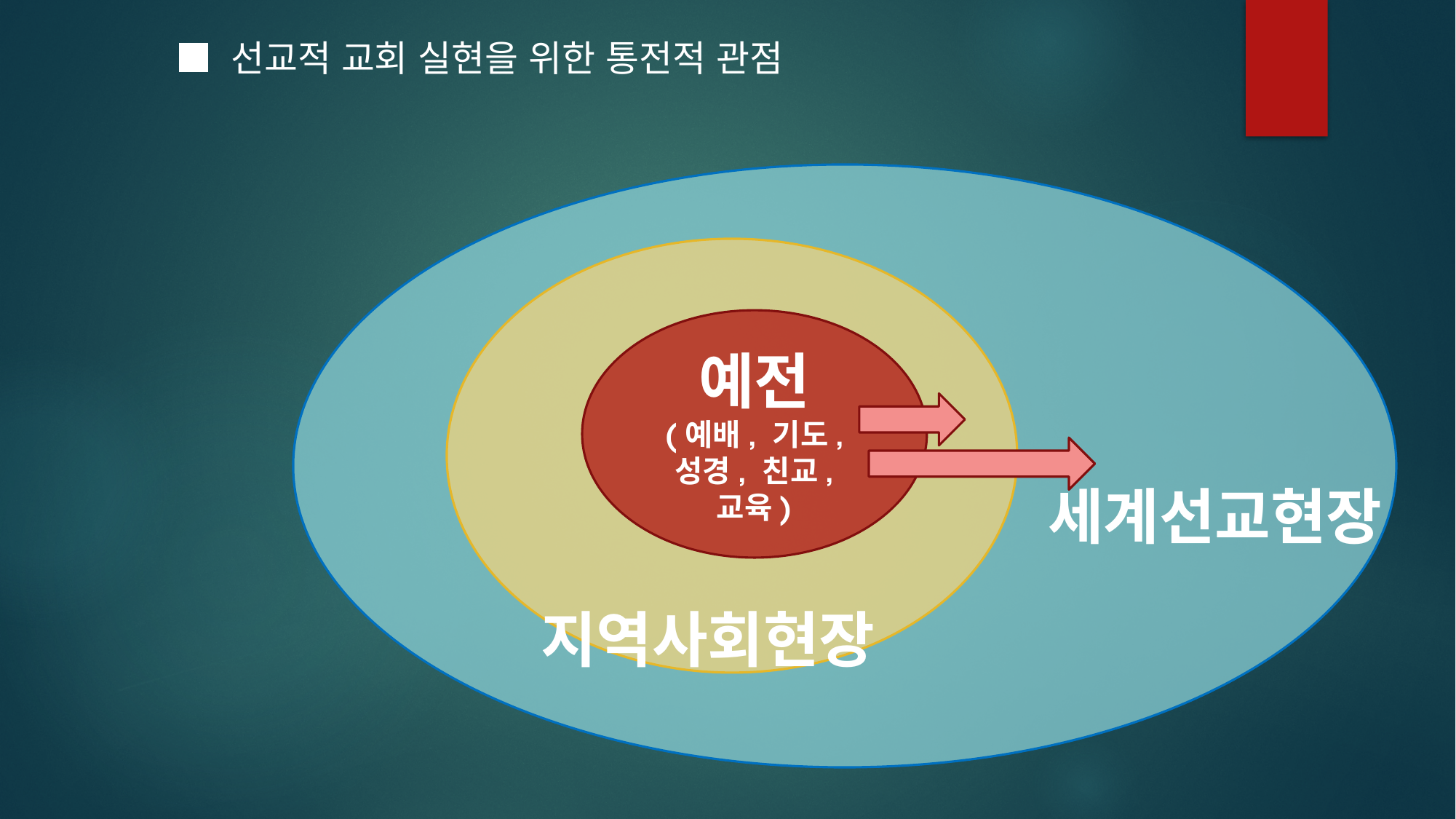

■ 선교적 교회 실현을 위한 통전적 관점

            지역사회현장
예전
(예배, 기도, 성경, 친교, 교육)

세계선교현장